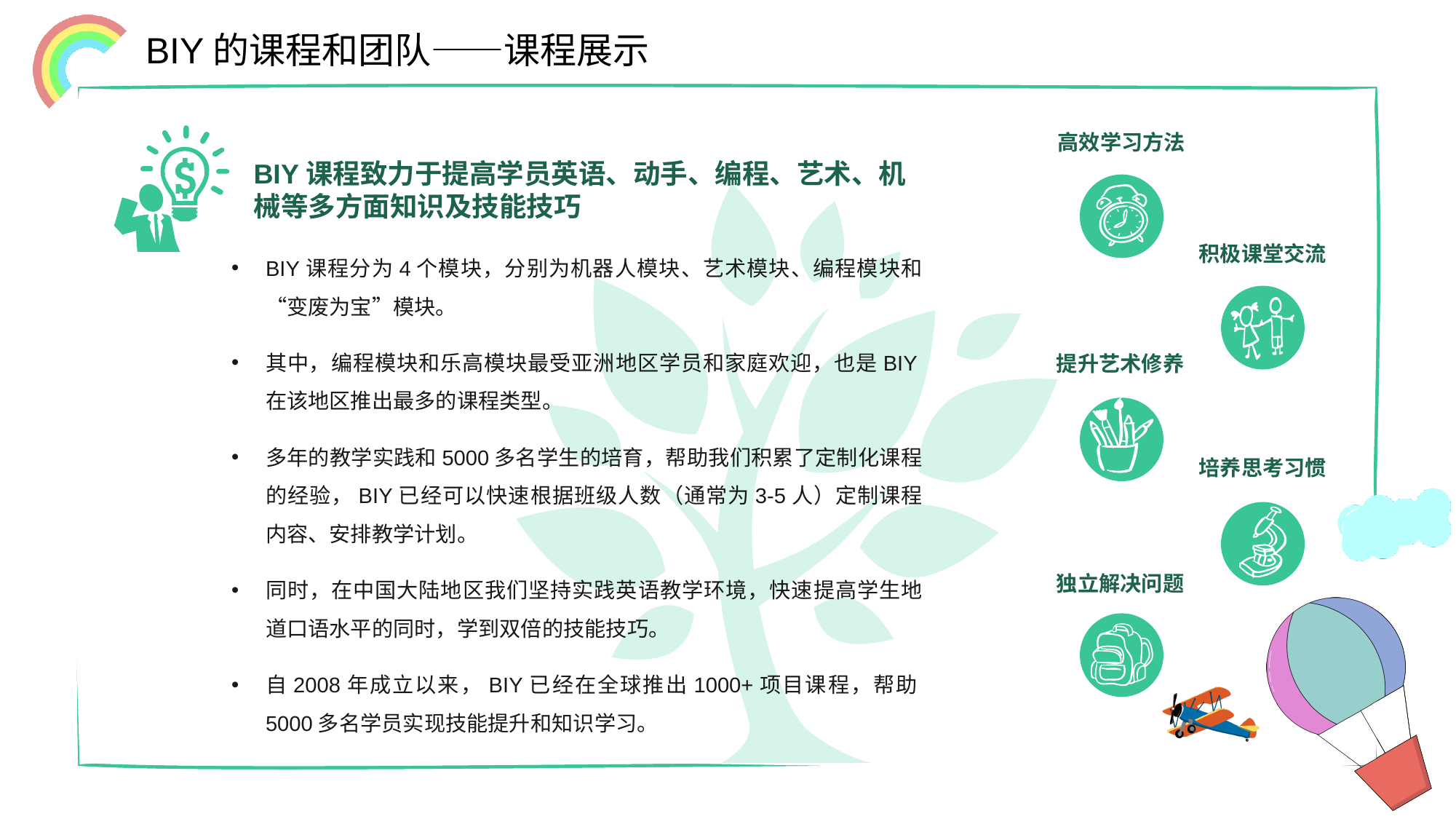

BIY的课程和团队——课程展示

高效学习方法
BIY课程致力于提高学员英语、动手、编程、艺术、机械等多方面知识及技能技巧

BIY课程分为4个模块，分别为机器人模块、艺术模块、编程模块和“变废为宝”模块。
其中，编程模块和乐高模块最受亚洲地区学员和家庭欢迎，也是BIY在该地区推出最多的课程类型。
多年的教学实践和5000多名学生的培育，帮助我们积累了定制化课程的经验，BIY已经可以快速根据班级人数（通常为3-5人）定制课程内容、安排教学计划。
同时，在中国大陆地区我们坚持实践英语教学环境，快速提高学生地道口语水平的同时，学到双倍的技能技巧。
自2008年成立以来，BIY已经在全球推出1000+项目课程，帮助5000多名学员实现技能提升和知识学习。
积极课堂交流

提升艺术修养

培养思考习惯

独立解决问题